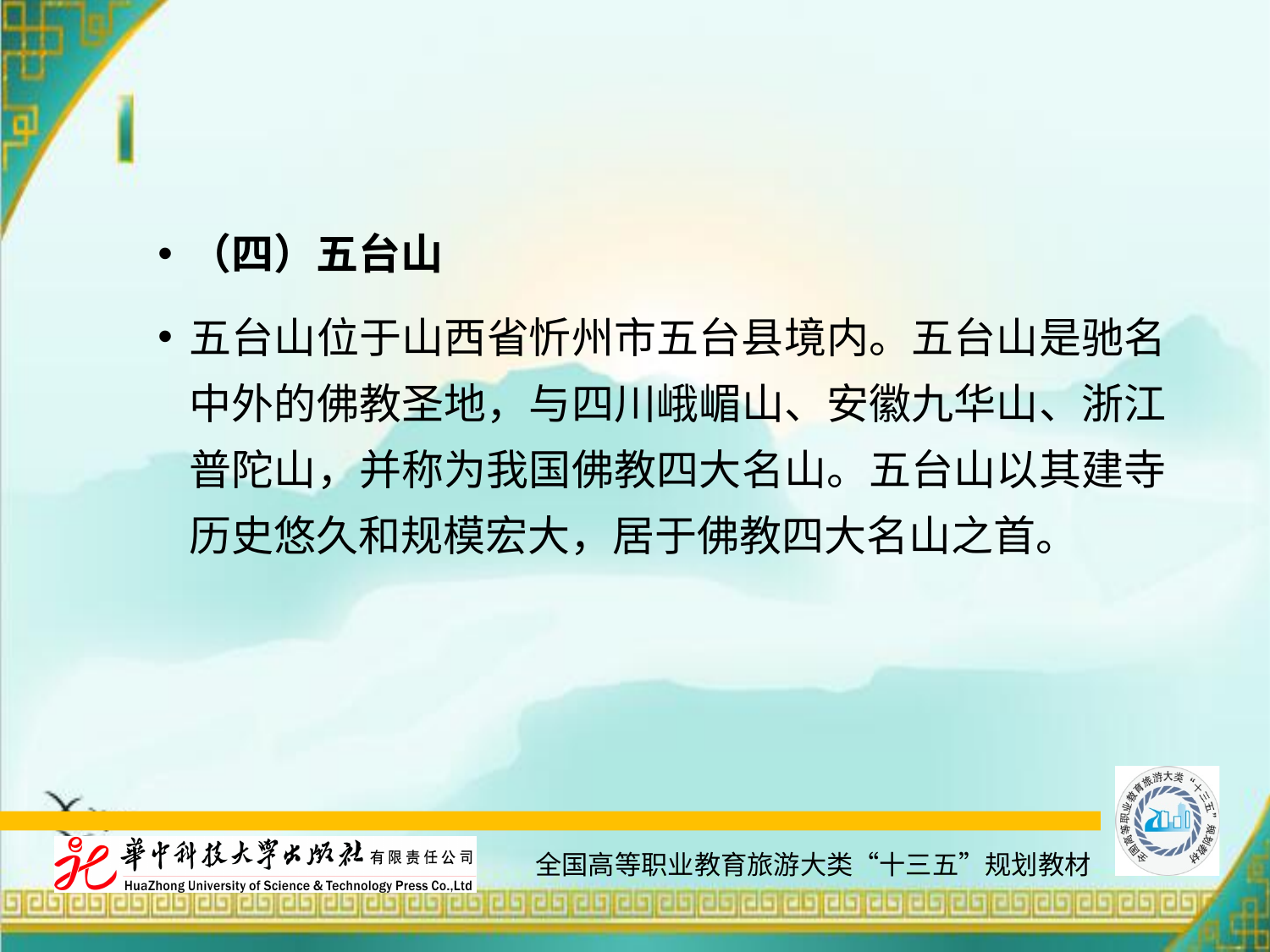

#
（四）五台山
五台山位于山西省忻州市五台县境内。五台山是驰名中外的佛教圣地，与四川峨嵋山、安徽九华山、浙江普陀山，并称为我国佛教四大名山。五台山以其建寺历史悠久和规模宏大，居于佛教四大名山之首。